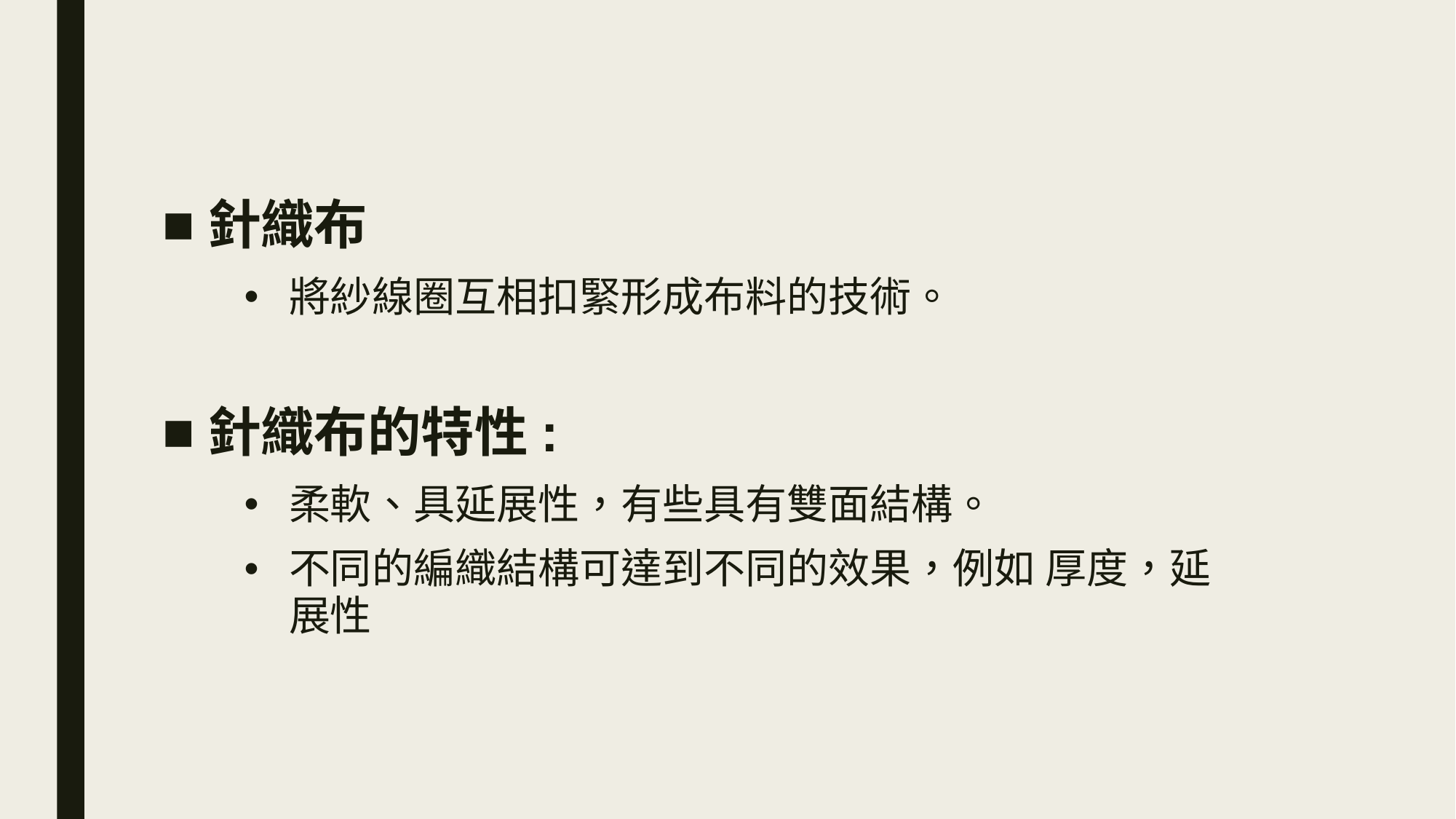

針織布
將紗線圈互相扣緊形成布料的技術。

針織布的特性:
柔軟、具延展性，有些具有雙面結構。
不同的編織結構可達到不同的效果，例如 厚度，延展性